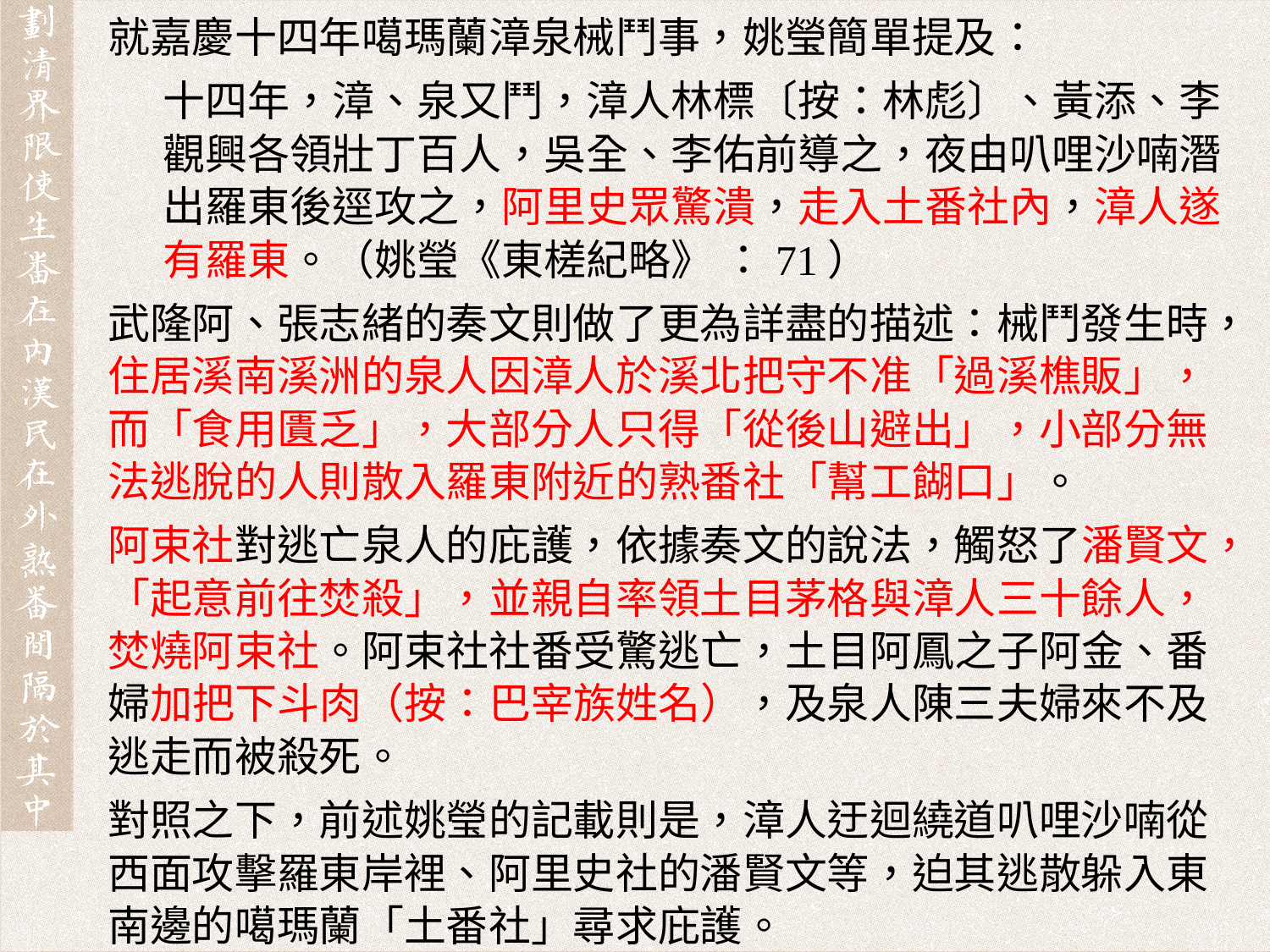

就嘉慶十四年噶瑪蘭漳泉械鬥事，姚瑩簡單提及：
十四年，漳、泉又鬥，漳人林標〔按：林彪〕、黃添、李觀興各領壯丁百人，吳全、李佑前導之，夜由叭哩沙喃潛出羅東後逕攻之，阿里史眾驚潰，走入土番社內，漳人遂有羅東。（姚瑩《東槎紀略》 ：71）
武隆阿、張志緒的奏文則做了更為詳盡的描述：械鬥發生時，住居溪南溪洲的泉人因漳人於溪北把守不准「過溪樵販」，而「食用匱乏」，大部分人只得「從後山避出」，小部分無法逃脫的人則散入羅東附近的熟番社「幫工餬口」。
阿束社對逃亡泉人的庇護，依據奏文的說法，觸怒了潘賢文，「起意前往焚殺」，並親自率領土目茅格與漳人三十餘人，焚燒阿束社。阿束社社番受驚逃亡，土目阿鳳之子阿金、番婦加把下斗肉（按：巴宰族姓名），及泉人陳三夫婦來不及逃走而被殺死。
對照之下，前述姚瑩的記載則是，漳人迂迴繞道叭哩沙喃從西面攻擊羅東岸裡、阿里史社的潘賢文等，迫其逃散躲入東南邊的噶瑪蘭「土番社」尋求庇護。